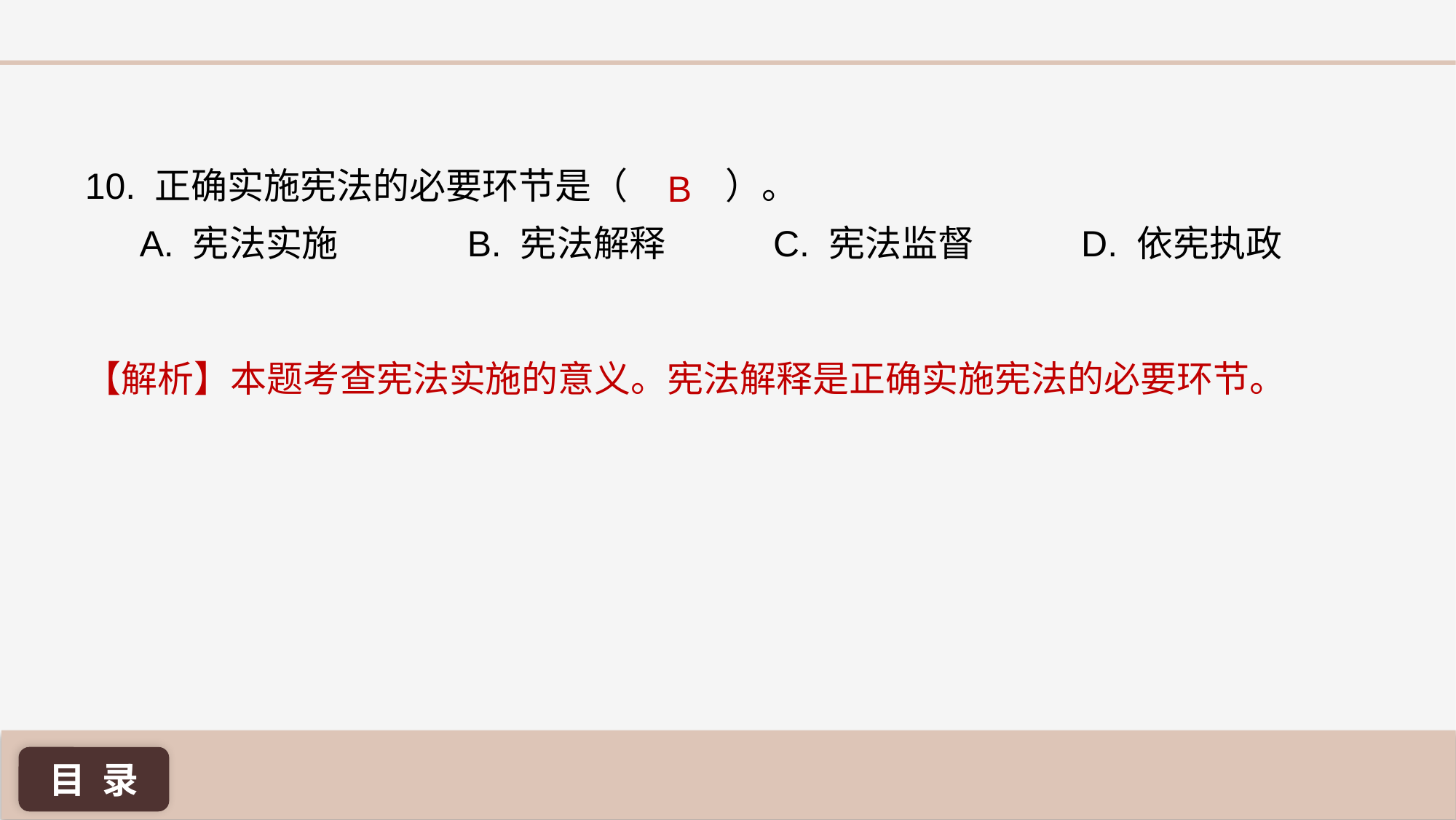

B
10. 正确实施宪法的必要环节是（            ）。
A. 宪法实施 		B. 宪法解释            C. 宪法监督            D. 依宪执政
【解析】本题考查宪法实施的意义。宪法解释是正确实施宪法的必要环节。